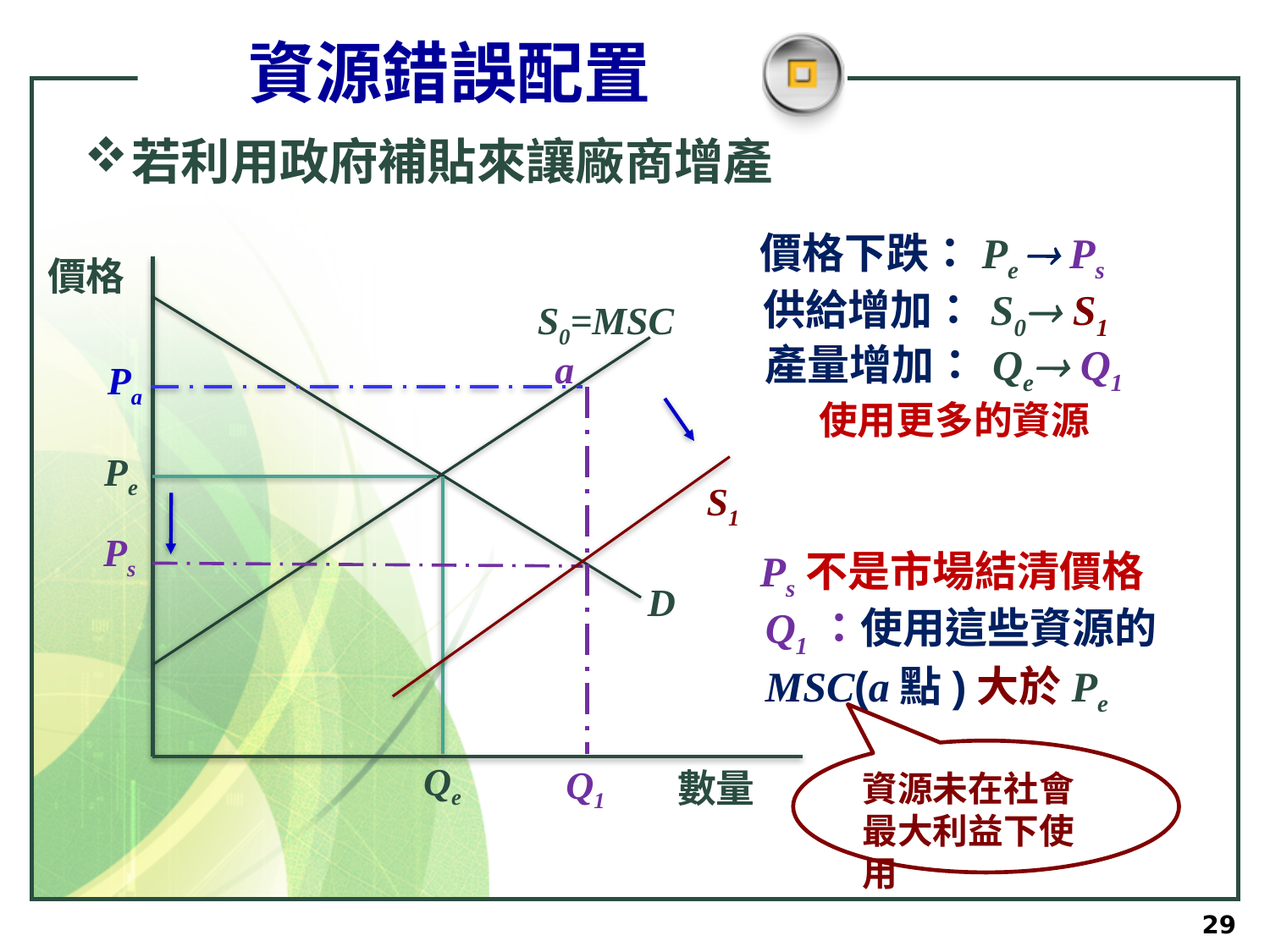

# 資源錯誤配置
若利用政府補貼來讓廠商增產
價格下跌：Pe → Ps
價格
供給增加： S0→  S1
S0=MSC
產量增加： Qe→  Q1
使用更多的資源
a
Pa
Pe
S1
Ps
Ps不是市場結清價格
D
Q1：使用這些資源的MSC(a點)大於Pe
資源未在社會最大利益下使用
Qe
Q1
數量
29